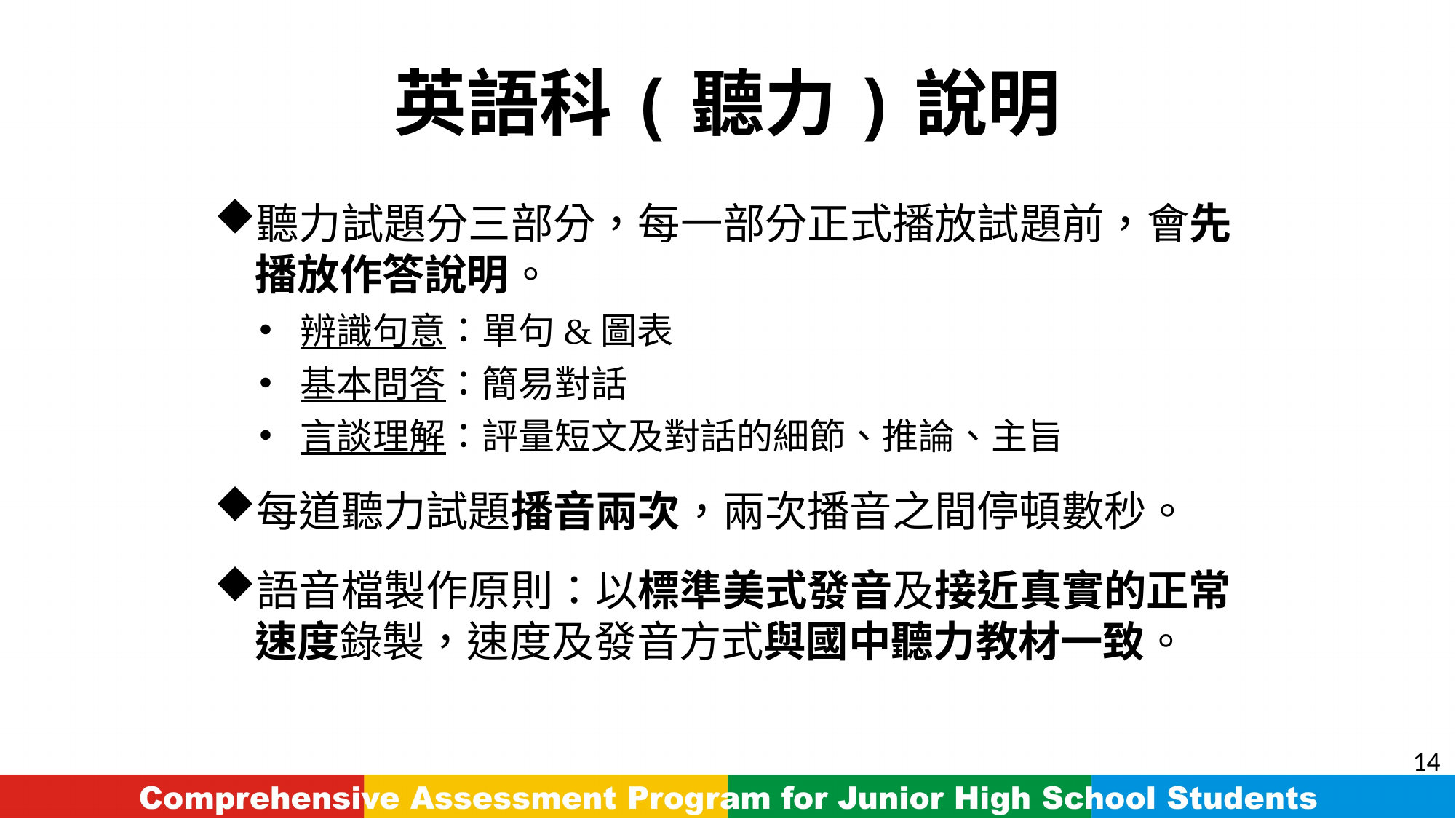

# 英語科(聽力)說明
聽力試題分三部分，每一部分正式播放試題前，會先播放作答說明。
辨識句意：單句&圖表
基本問答：簡易對話
言談理解：評量短文及對話的細節、推論、主旨
每道聽力試題播音兩次，兩次播音之間停頓數秒。
語音檔製作原則：以標準美式發音及接近真實的正常速度錄製，速度及發音方式與國中聽力教材一致。

14